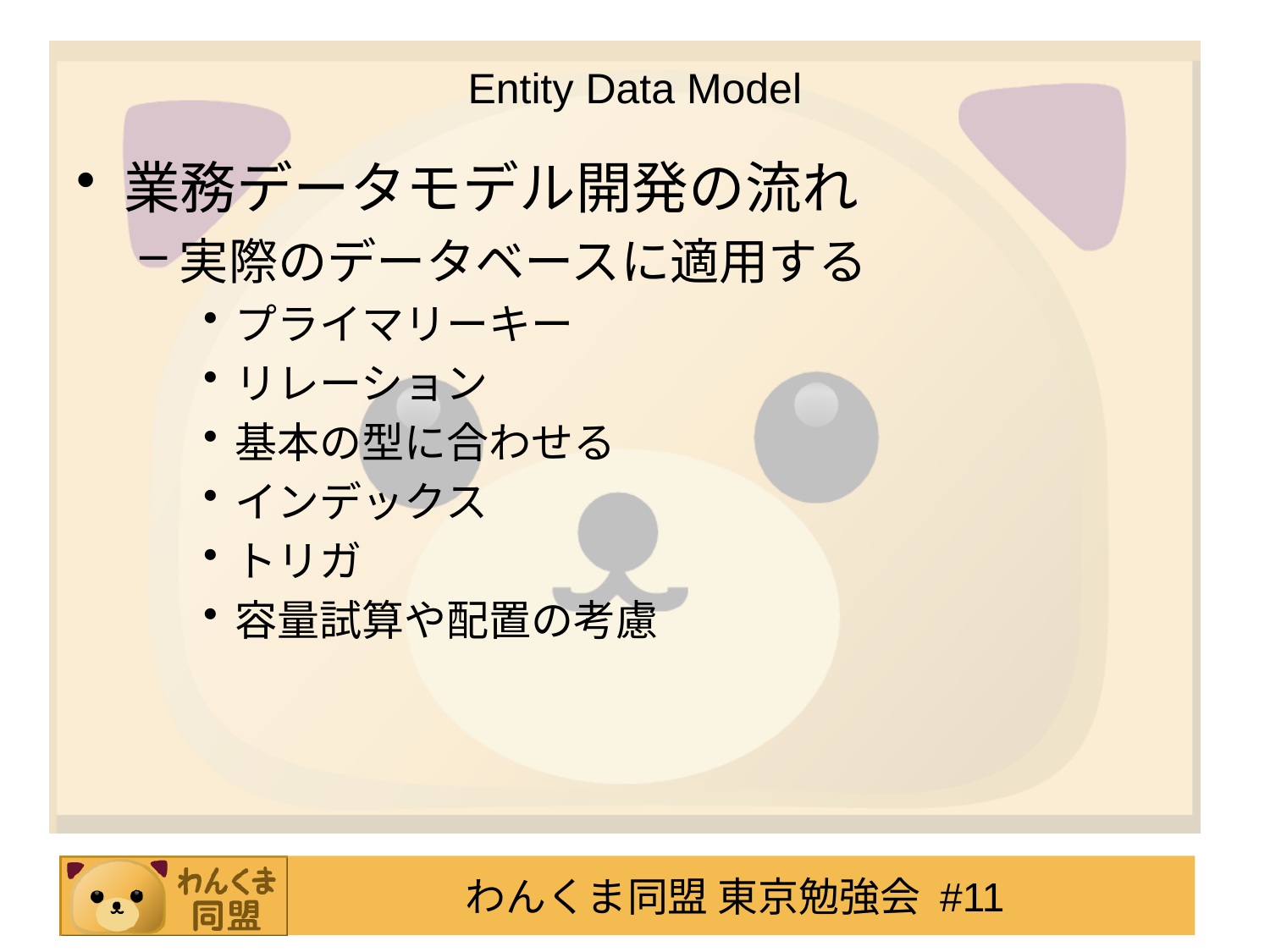

# Entity Data Model
業務データモデル開発の流れ
実際のデータベースに適用する
プライマリーキー
リレーション
基本の型に合わせる
インデックス
トリガ
容量試算や配置の考慮